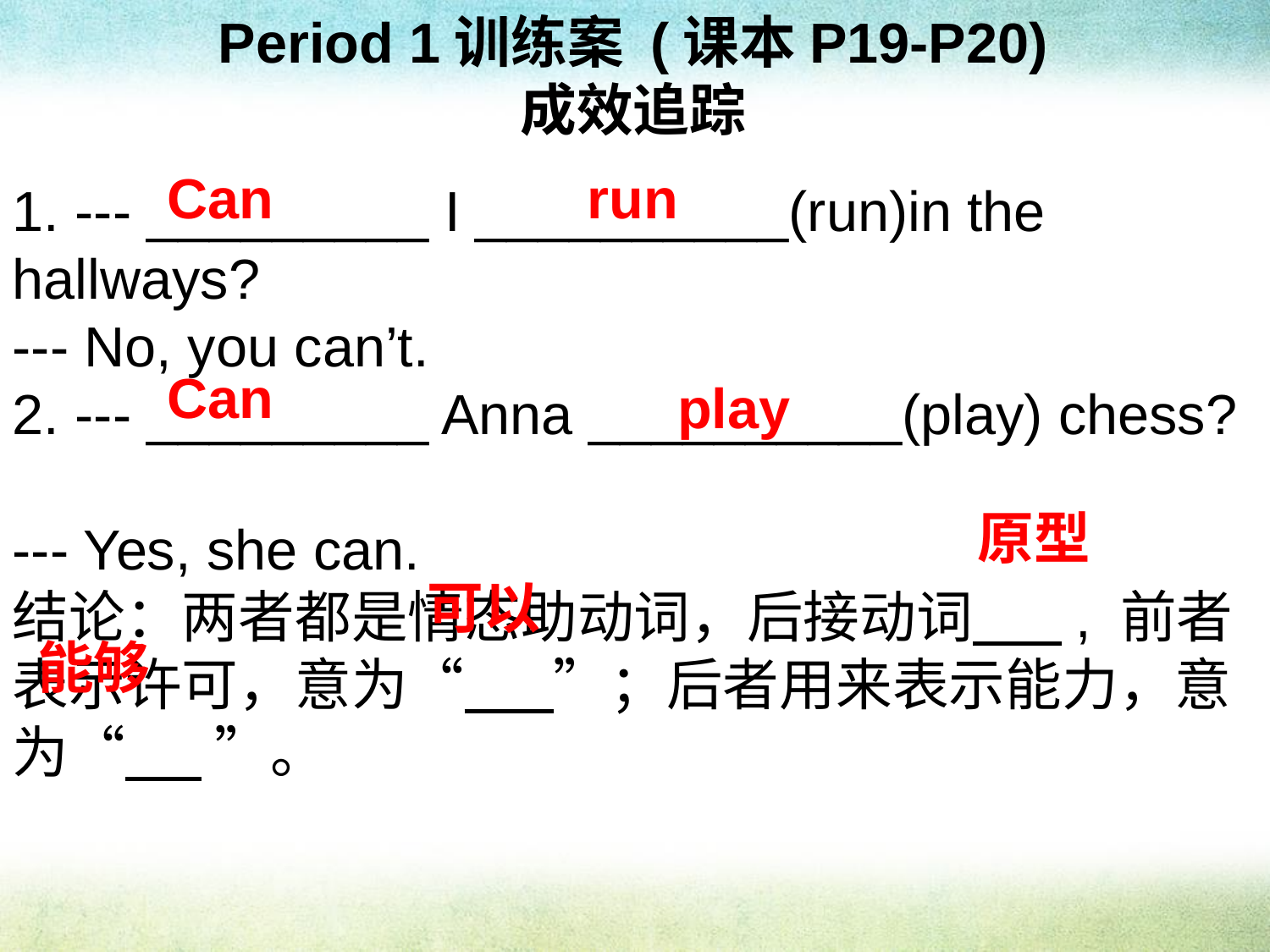

Period 1训练案 (课本P19-P20)
成效追踪
Can
run
1. --- _________ I __________(run)in the hallways?
--- No, you can’t.
2. --- _________ Anna __________(play) chess?
--- Yes, she can.
结论：两者都是情态助动词，后接动词       , 前者表示许可，意为“       ”；后者用来表示能力，意为“       ”。
Can
play
原型
可以
能够